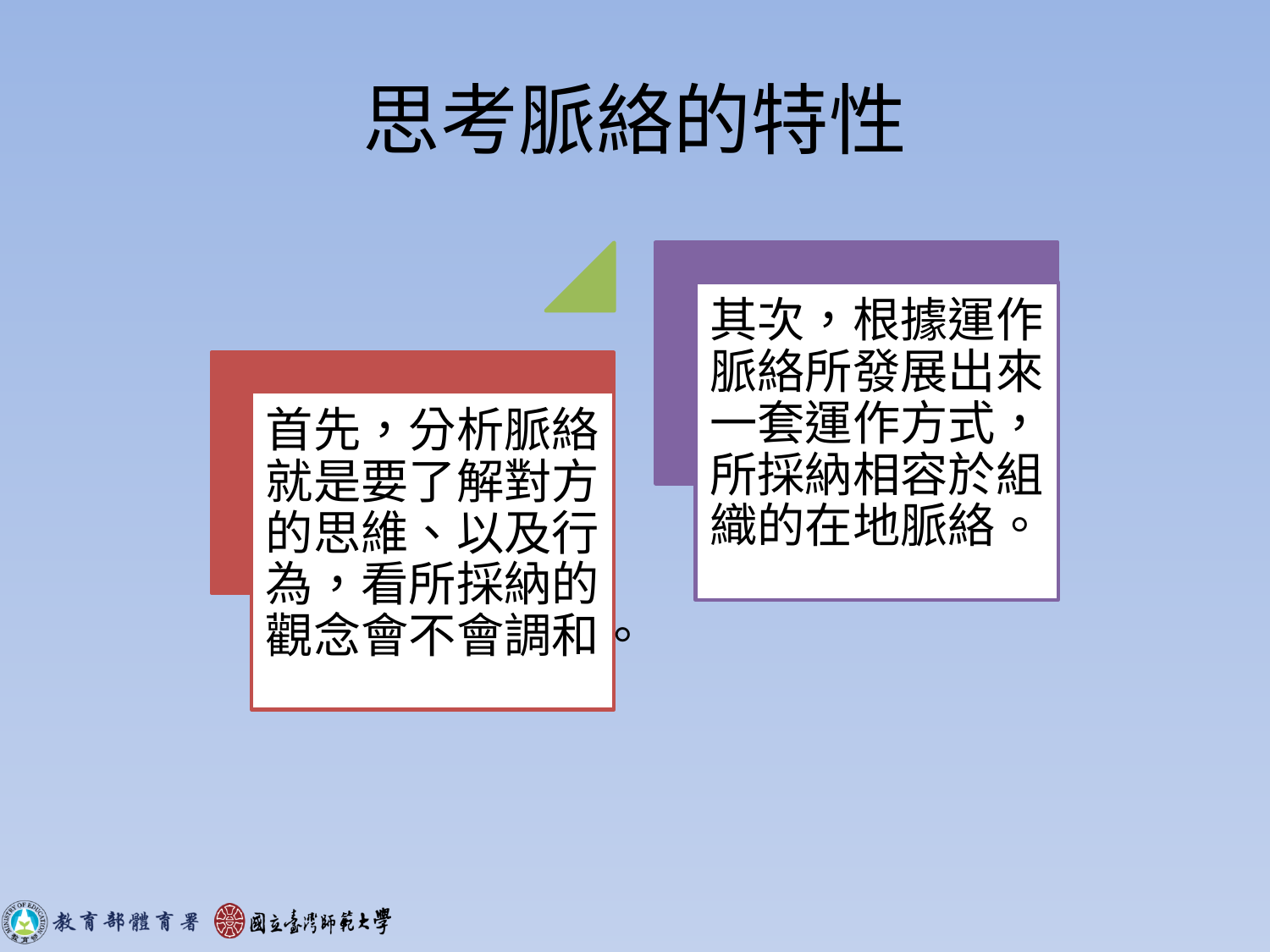

# 思考脈絡的特性
首先，分析脈絡就是要了解對方的思維、以及行為，看所採納的觀念會不會調和。
其次，根據運作脈絡所發展出來一套運作方式，所採納相容於組織的在地脈絡。